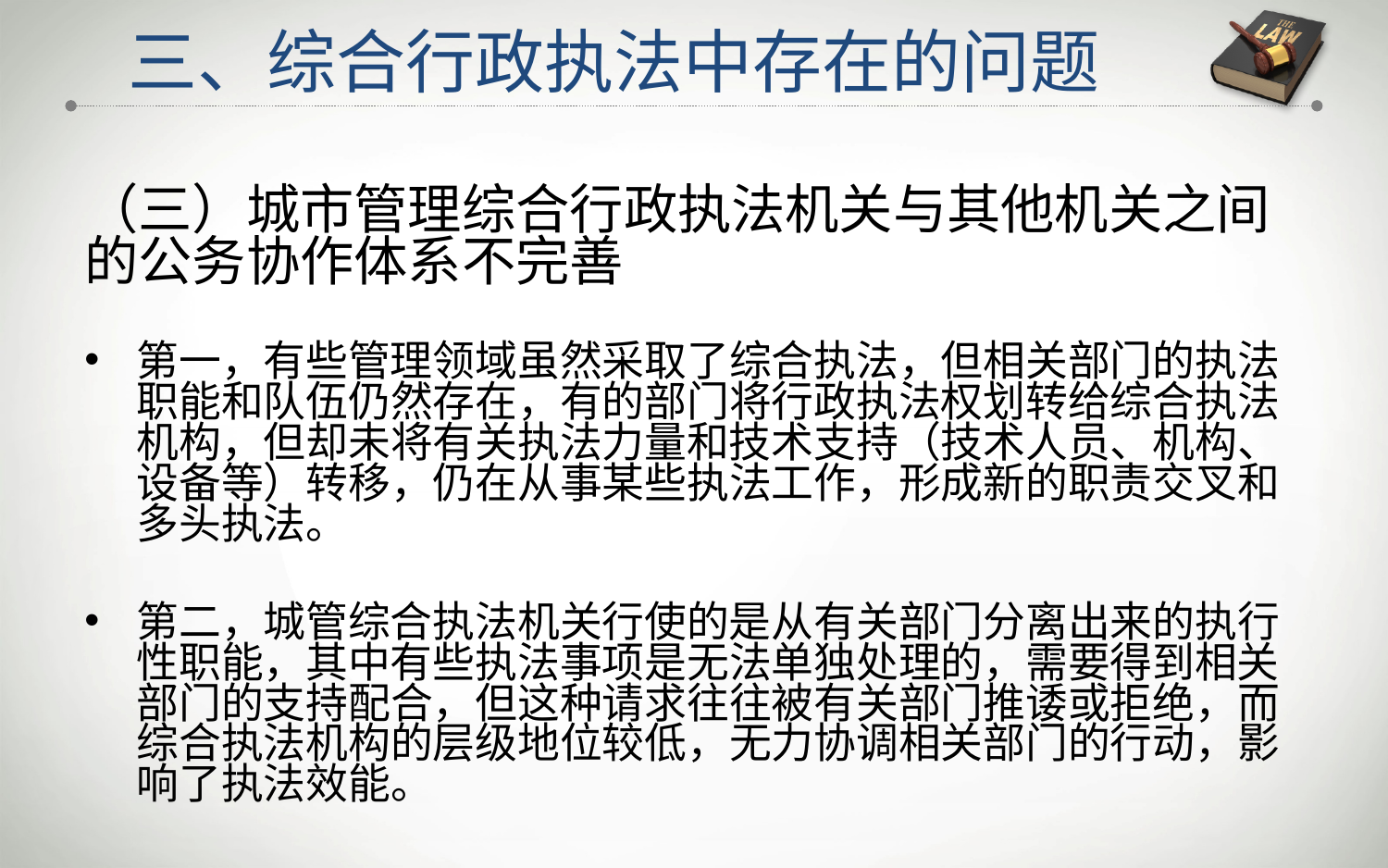

三、综合行政执法中存在的问题
（三）城市管理综合行政执法机关与其他机关之间的公务协作体系不完善

第一，有些管理领域虽然采取了综合执法，但相关部门的执法职能和队伍仍然存在，有的部门将行政执法权划转给综合执法机构，但却未将有关执法力量和技术支持（技术人员、机构、设备等）转移，仍在从事某些执法工作，形成新的职责交叉和多头执法。

第二，城管综合执法机关行使的是从有关部门分离出来的执行性职能，其中有些执法事项是无法单独处理的，需要得到相关部门的支持配合，但这种请求往往被有关部门推诿或拒绝，而综合执法机构的层级地位较低，无力协调相关部门的行动，影响了执法效能。